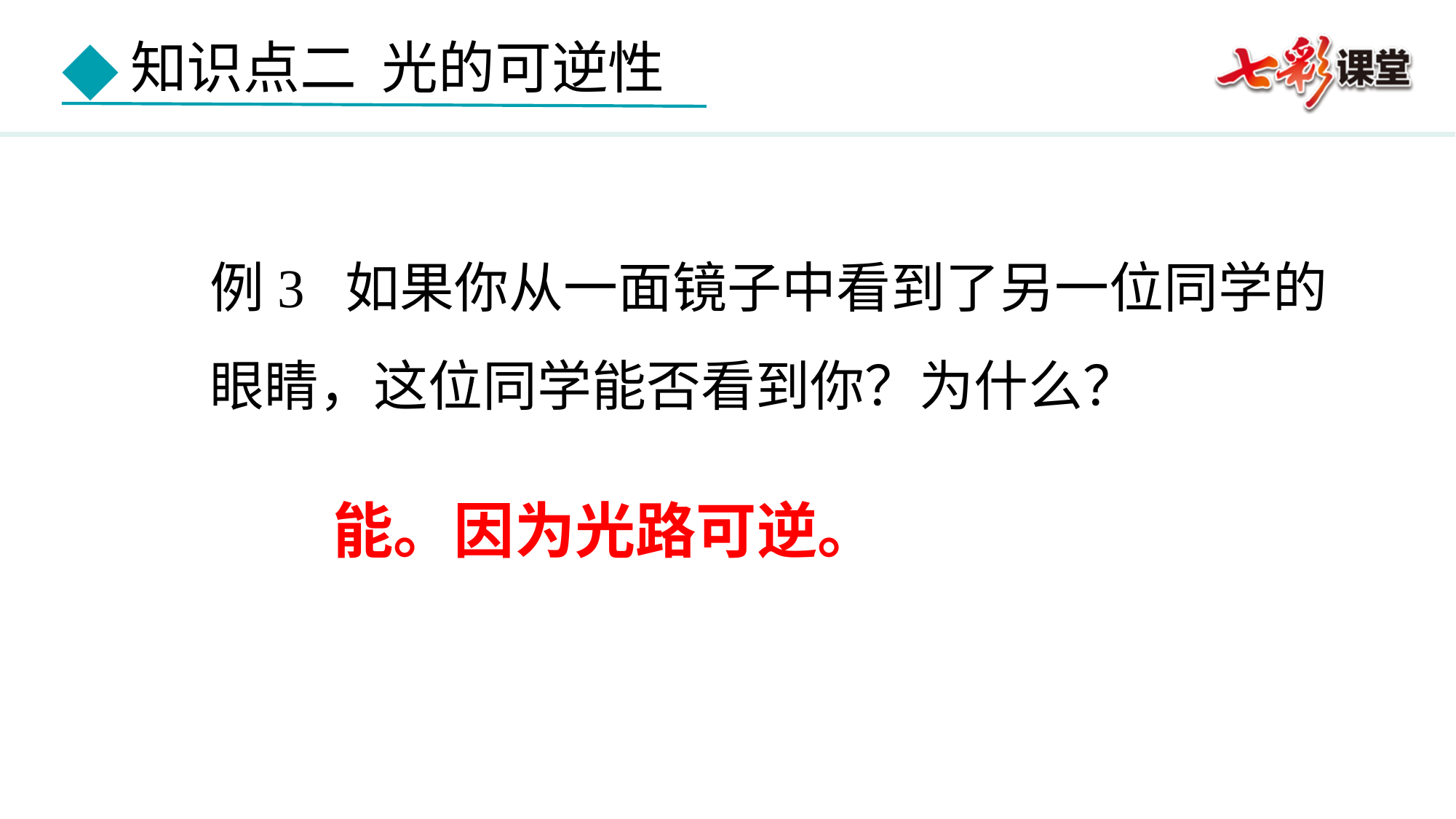

例3  如果你从一面镜子中看到了另一位同学的眼睛，这位同学能否看到你？为什么？
能。因为光路可逆。